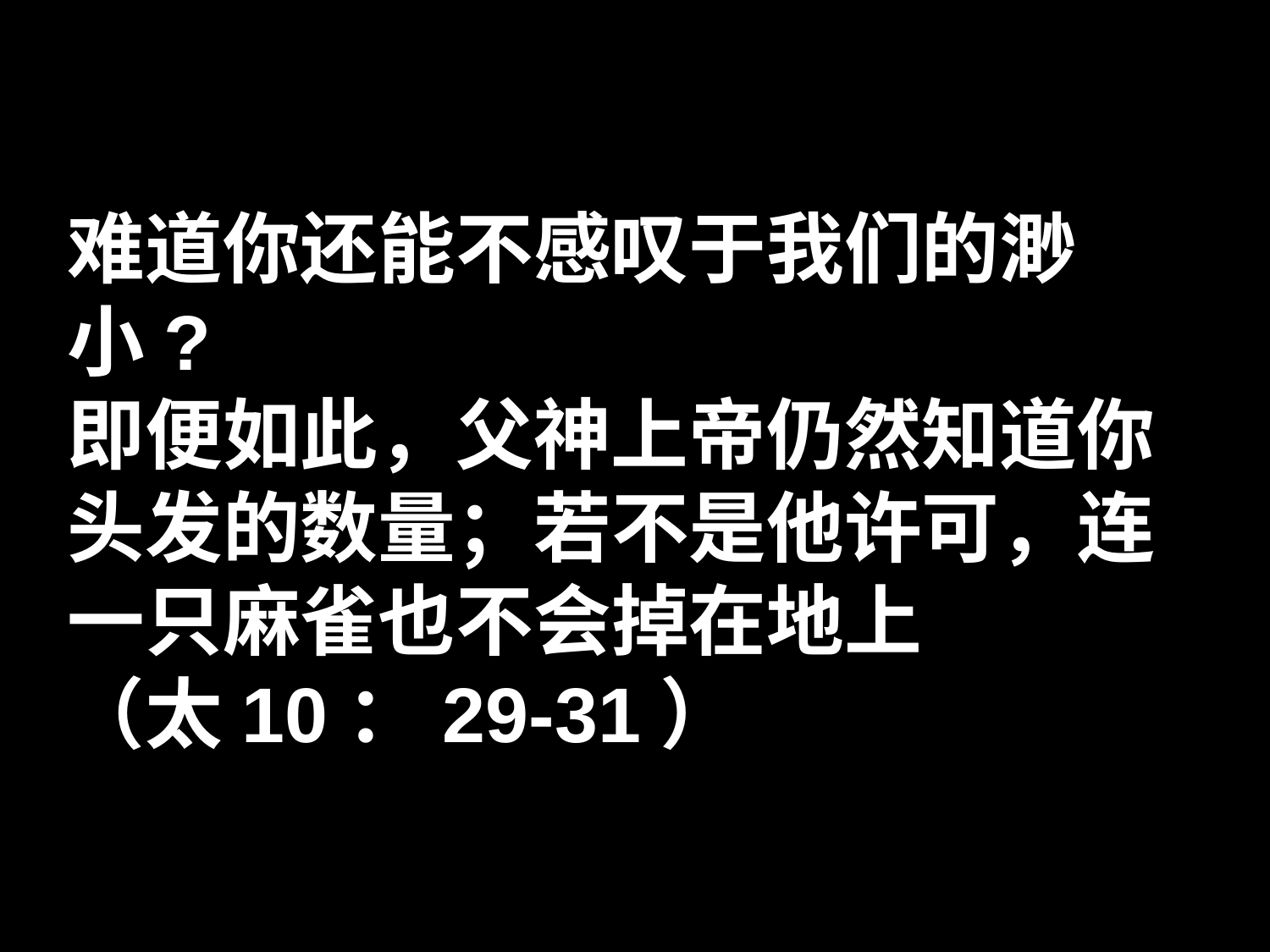

难道你还能不感叹于我们的渺小?
即便如此，父神上帝仍然知道你头发的数量；若不是他许可，连一只麻雀也不会掉在地上
（太10：29-31）